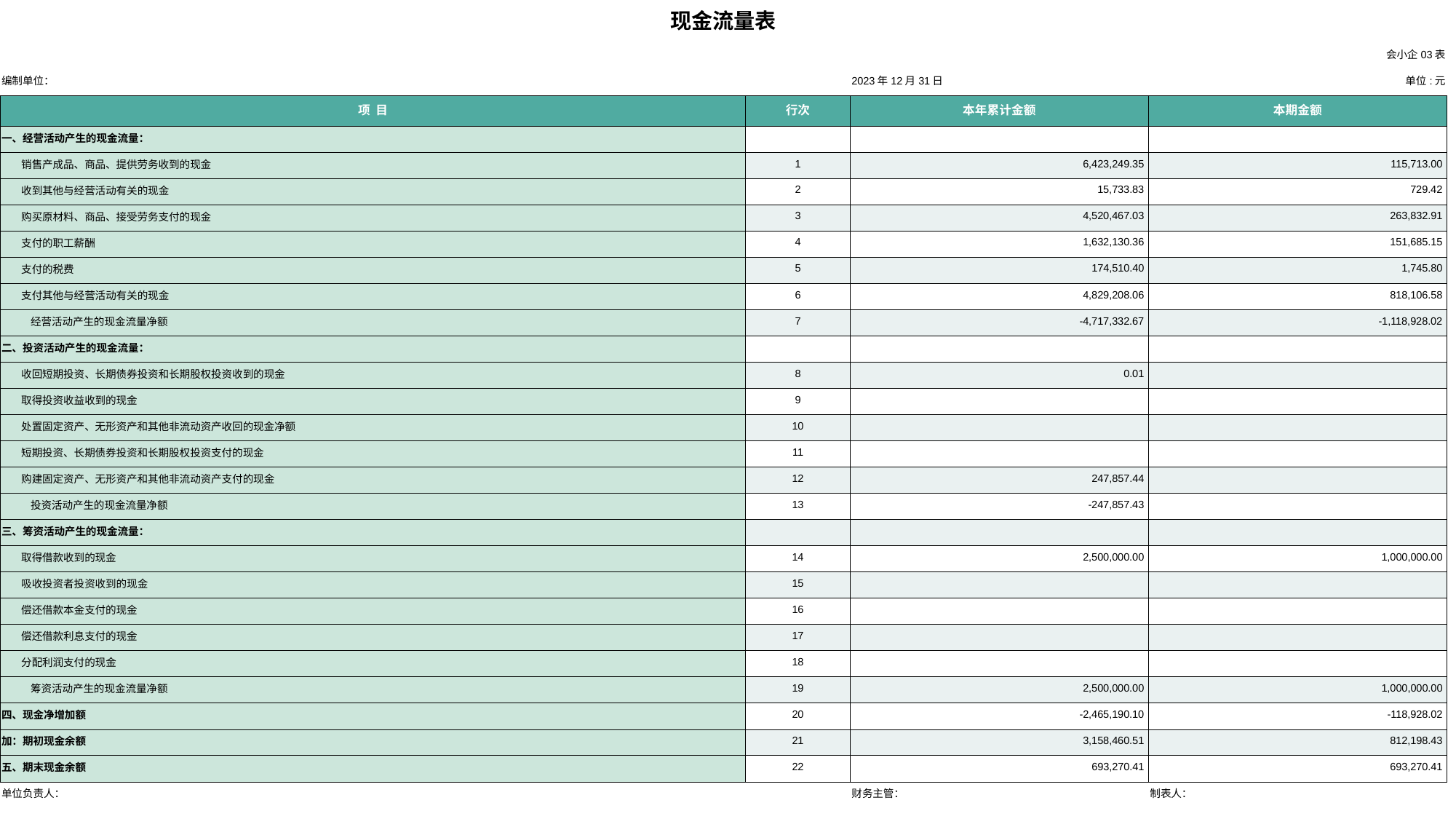

| 现金流量表 |  |  |  |
| --- | --- | --- | --- |
|  |  |  | 会小企03表 |
| 编制单位： |  | 2023年12月31日 | 单位:元 |
| 项 目 | 行次 | 本年累计金额 | 本期金额 |
| 一、经营活动产生的现金流量： |  |  |  |
| 销售产成品、商品、提供劳务收到的现金 | 1 | 6,423,249.35 | 115,713.00 |
| 收到其他与经营活动有关的现金 | 2 | 15,733.83 | 729.42 |
| 购买原材料、商品、接受劳务支付的现金 | 3 | 4,520,467.03 | 263,832.91 |
| 支付的职工薪酬 | 4 | 1,632,130.36 | 151,685.15 |
| 支付的税费 | 5 | 174,510.40 | 1,745.80 |
| 支付其他与经营活动有关的现金 | 6 | 4,829,208.06 | 818,106.58 |
| 经营活动产生的现金流量净额 | 7 | -4,717,332.67 | -1,118,928.02 |
| 二、投资活动产生的现金流量： |  |  |  |
| 收回短期投资、长期债券投资和长期股权投资收到的现金 | 8 | 0.01 |  |
| 取得投资收益收到的现金 | 9 |  |  |
| 处置固定资产、无形资产和其他非流动资产收回的现金净额 | 10 |  |  |
| 短期投资、长期债券投资和长期股权投资支付的现金 | 11 |  |  |
| 购建固定资产、无形资产和其他非流动资产支付的现金 | 12 | 247,857.44 |  |
| 投资活动产生的现金流量净额 | 13 | -247,857.43 |  |
| 三、筹资活动产生的现金流量： |  |  |  |
| 取得借款收到的现金 | 14 | 2,500,000.00 | 1,000,000.00 |
| 吸收投资者投资收到的现金 | 15 |  |  |
| 偿还借款本金支付的现金 | 16 |  |  |
| 偿还借款利息支付的现金 | 17 |  |  |
| 分配利润支付的现金 | 18 |  |  |
| 筹资活动产生的现金流量净额 | 19 | 2,500,000.00 | 1,000,000.00 |
| 四、现金净增加额 | 20 | -2,465,190.10 | -118,928.02 |
| 加：期初现金余额 | 21 | 3,158,460.51 | 812,198.43 |
| 五、期末现金余额 | 22 | 693,270.41 | 693,270.41 |
| 单位负责人： |  | 财务主管： | 制表人： |